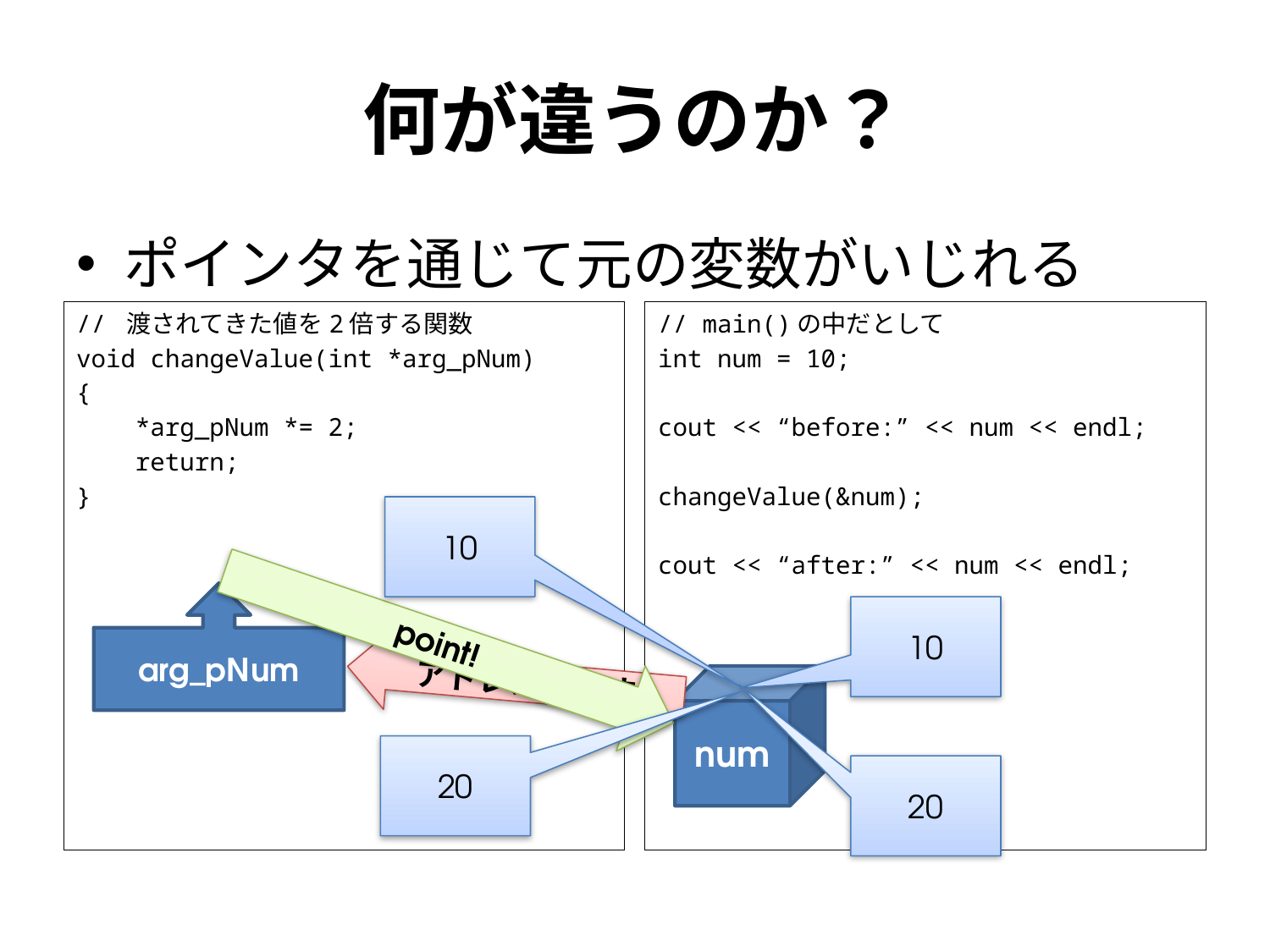

# 何が違うのか？
ポインタを通じて元の変数がいじれる
// 渡されてきた値を2倍する関数
void changeValue(int *arg_pNum)
{
    *arg_pNum *= 2;
    return;
}

// main()の中だとして
int num = 10;

cout << “before:” << num << endl;

changeValue(&num);

cout << “after:” << num << endl;

10
arg_pNum
10
point!
アドレスを渡す
num
20
20